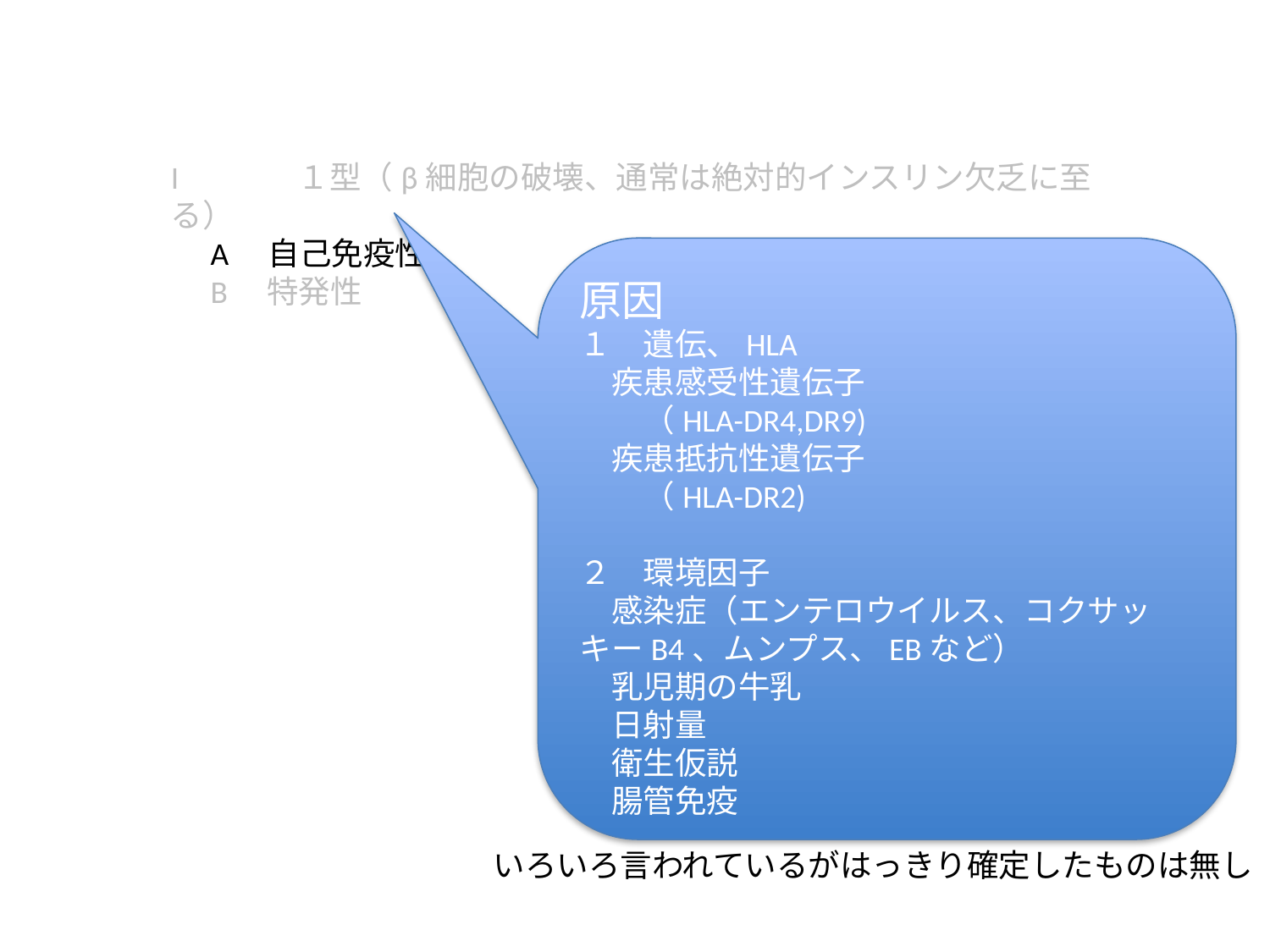

I	１型（β細胞の破壊、通常は絶対的インスリン欠乏に至る）
　A　自己免疫性
　B　特発性
原因
１　遺伝、HLA
　疾患感受性遺伝子
　　（HLA-DR4,DR9)
　疾患抵抗性遺伝子
　　（HLA-DR2)

２　環境因子
　感染症（エンテロウイルス、コクサッキーB4、ムンプス、EBなど）
　乳児期の牛乳
　日射量
　衛生仮説
　腸管免疫
いろいろ言われているがはっきり確定したものは無し